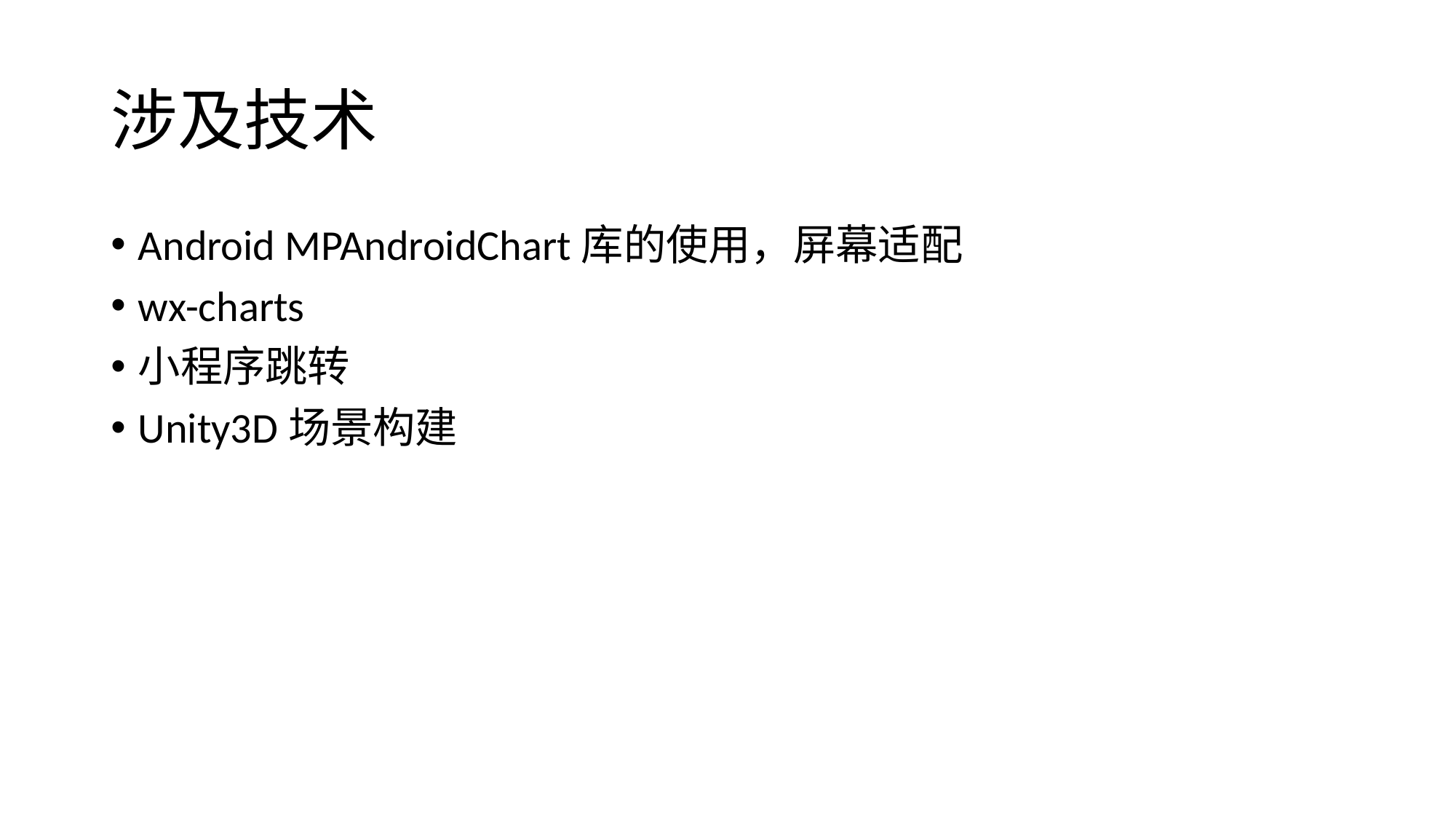

# 涉及技术
Android MPAndroidChart库的使用，屏幕适配
wx-charts
小程序跳转
Unity3D场景构建